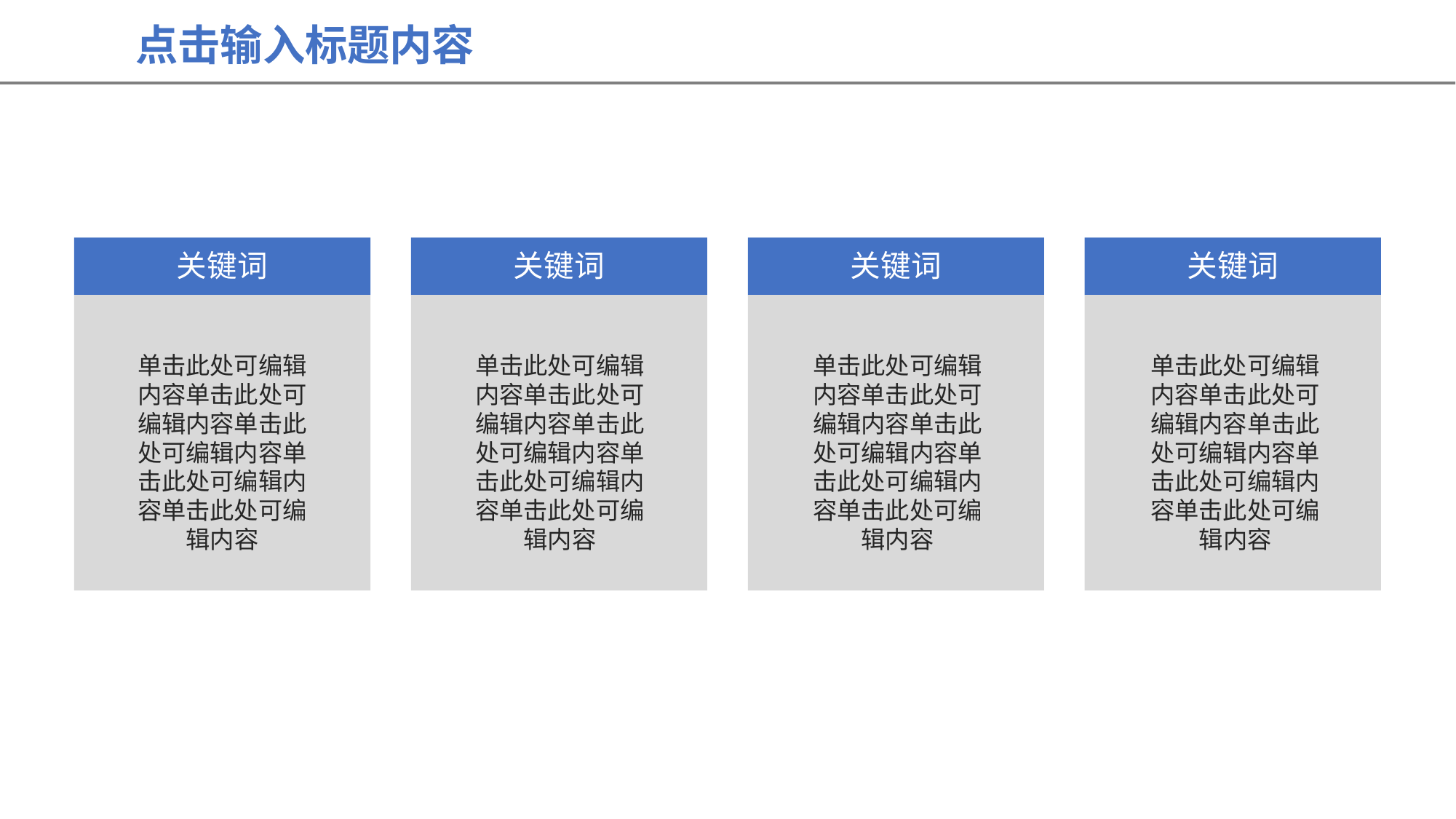

点击输入标题内容

关键词
关键词
关键词
关键词
单击此处可编辑内容单击此处可编辑内容单击此处可编辑内容单击此处可编辑内容单击此处可编辑内容
单击此处可编辑内容单击此处可编辑内容单击此处可编辑内容单击此处可编辑内容单击此处可编辑内容
单击此处可编辑内容单击此处可编辑内容单击此处可编辑内容单击此处可编辑内容单击此处可编辑内容
单击此处可编辑内容单击此处可编辑内容单击此处可编辑内容单击此处可编辑内容单击此处可编辑内容